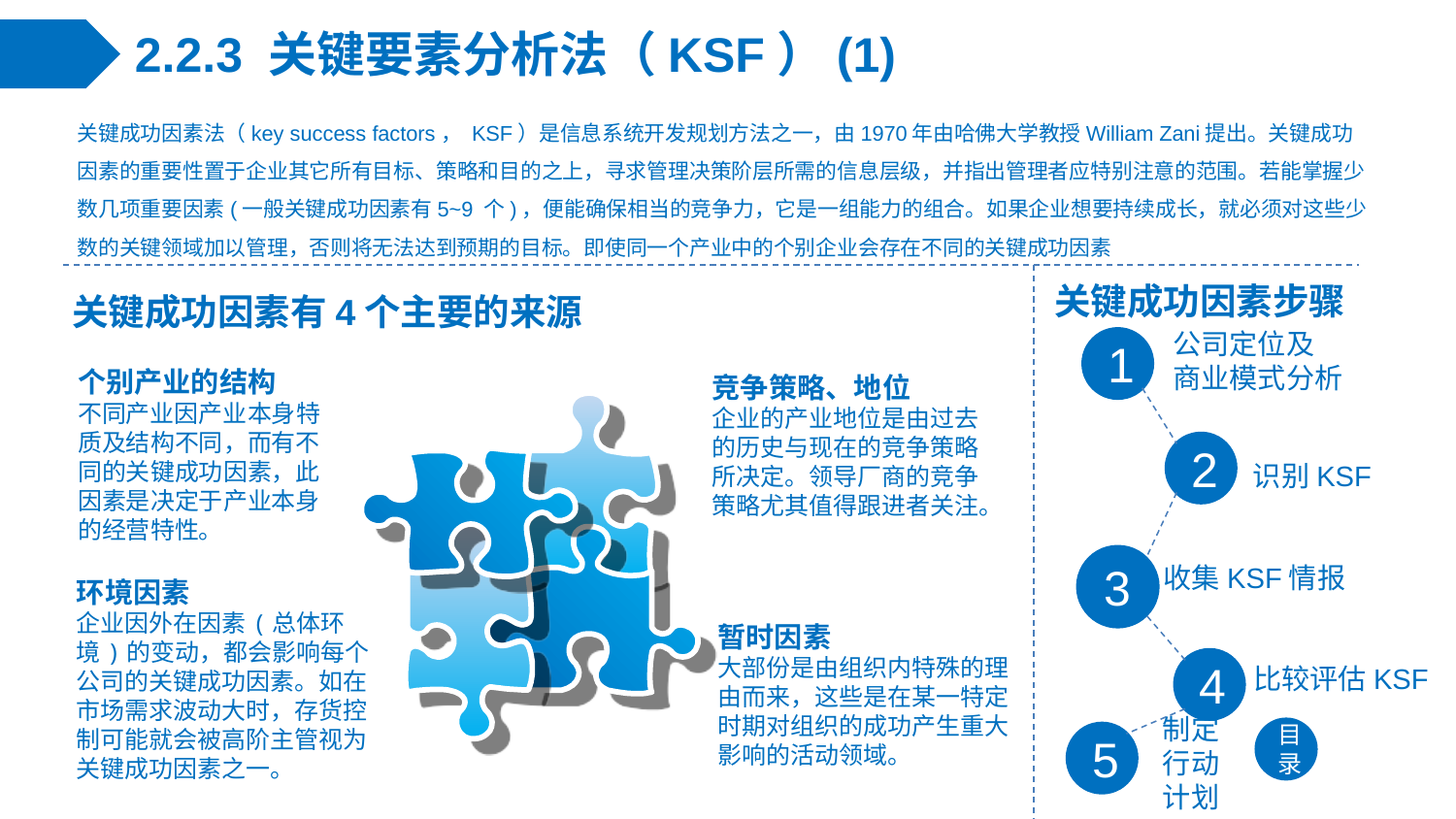

# 2.2.3 关键要素分析法（KSF）(1)
关键成功因素法（key success factors， KSF）是信息系统开发规划方法之一，由1970年由哈佛大学教授William Zani提出。关键成功因素的重要性置于企业其它所有目标、策略和目的之上，寻求管理决策阶层所需的信息层级，并指出管理者应特别注意的范围。若能掌握少数几项重要因素(一般关键成功因素有5~9 个)，便能确保相当的竞争力，它是一组能力的组合。如果企业想要持续成长，就必须对这些少数的关键领域加以管理，否则将无法达到预期的目标。即使同一个产业中的个别企业会存在不同的关键成功因素
关键成功因素步骤
关键成功因素有4个主要的来源
公司定位及
商业模式分析
1
个别产业的结构
不同产业因产业本身特质及结构不同，而有不同的关键成功因素，此因素是决定于产业本身的经营特性。
竞争策略、地位
企业的产业地位是由过去的历史与现在的竞争策略所决定。领导厂商的竞争策略尤其值得跟进者关注。

2
识别KSF
3
收集KSF情报
环境因素
企业因外在因素(总体环境)的变动，都会影响每个公司的关键成功因素。如在市场需求波动大时，存货控制可能就会被高阶主管视为关键成功因素之一。
暂时因素
大部份是由组织内特殊的理由而来，这些是在某一特定时期对组织的成功产生重大影响的活动领域。
4
比较评估KSF
制定行动计划
目录
5